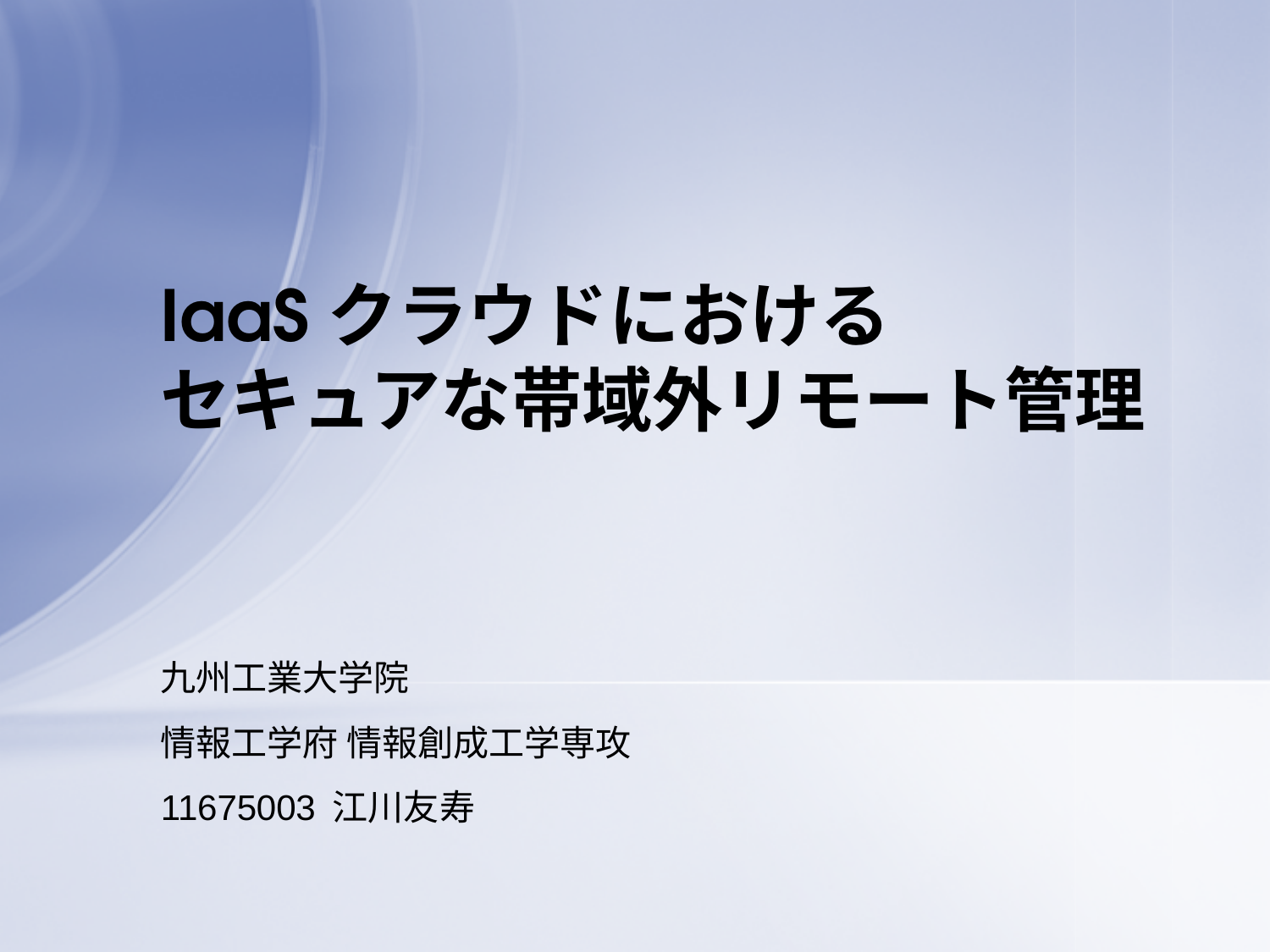

# IaaSクラウドにおける セキュアな帯域外リモート管理
九州工業大学院
情報工学府 情報創成工学専攻
11675003 江川友寿